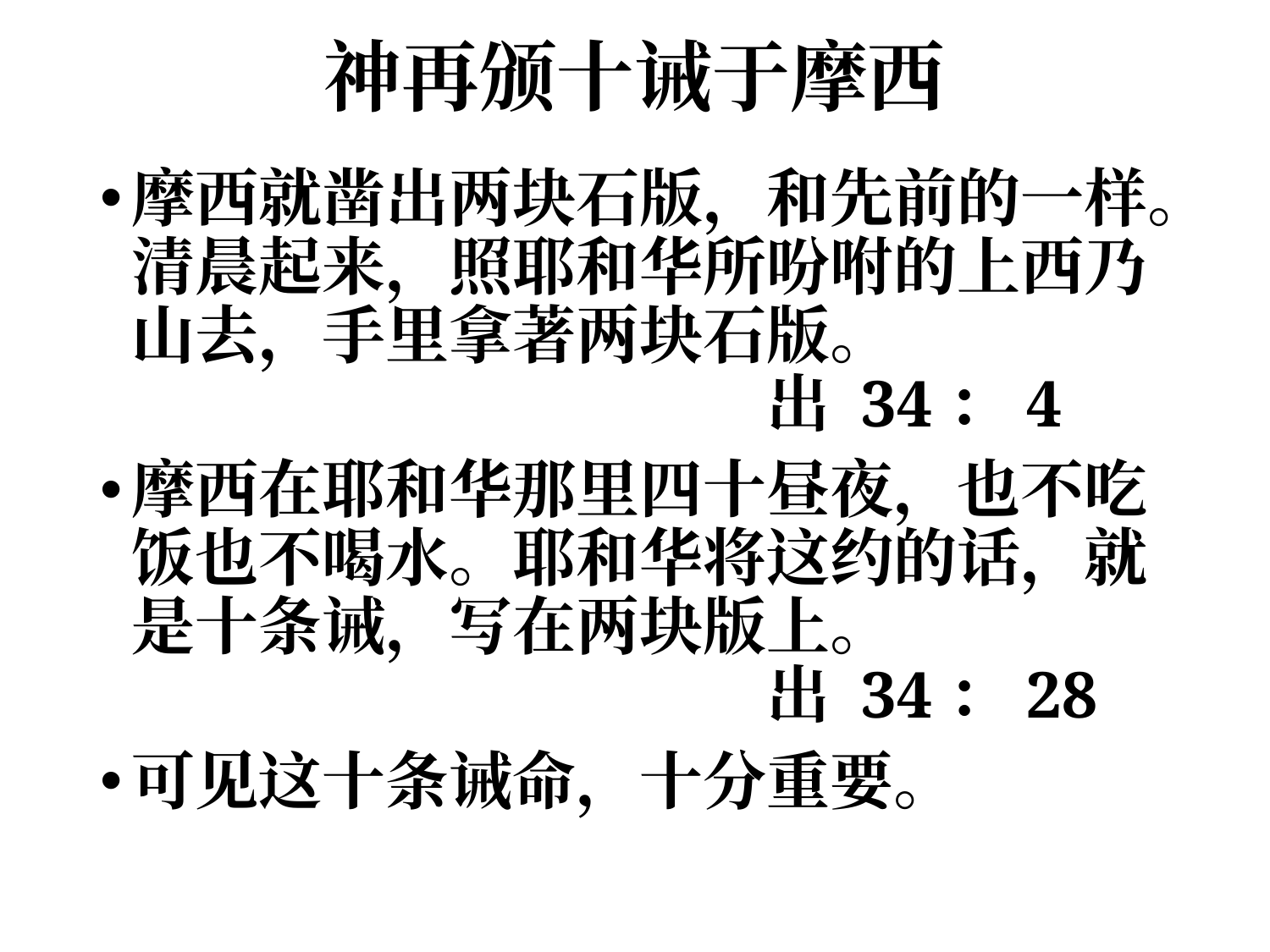

# 神再颁十诫于摩西
摩西就凿出两块石版，和先前的一样。清晨起来，照耶和华所吩咐的上西乃山去，手里拿著两块石版。 							出 34：4
摩西在耶和华那里四十昼夜，也不吃饭也不喝水。耶和华将这约的话，就是十条诫，写在两块版上。 							出 34：28
可见这十条诫命，十分重要。